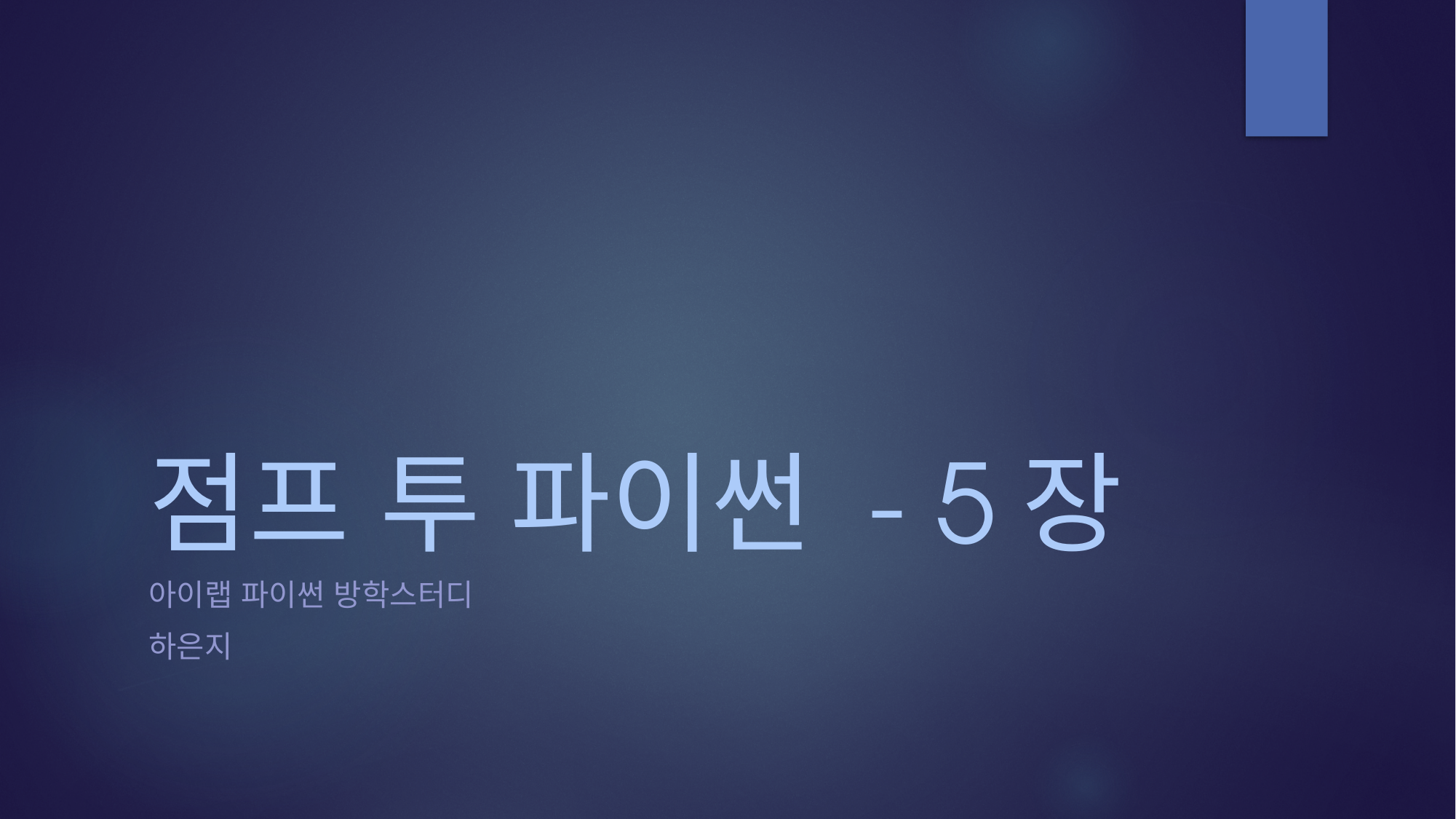

# 점프 투 파이썬 - 5장
아이랩 파이썬 방학스터디
하은지